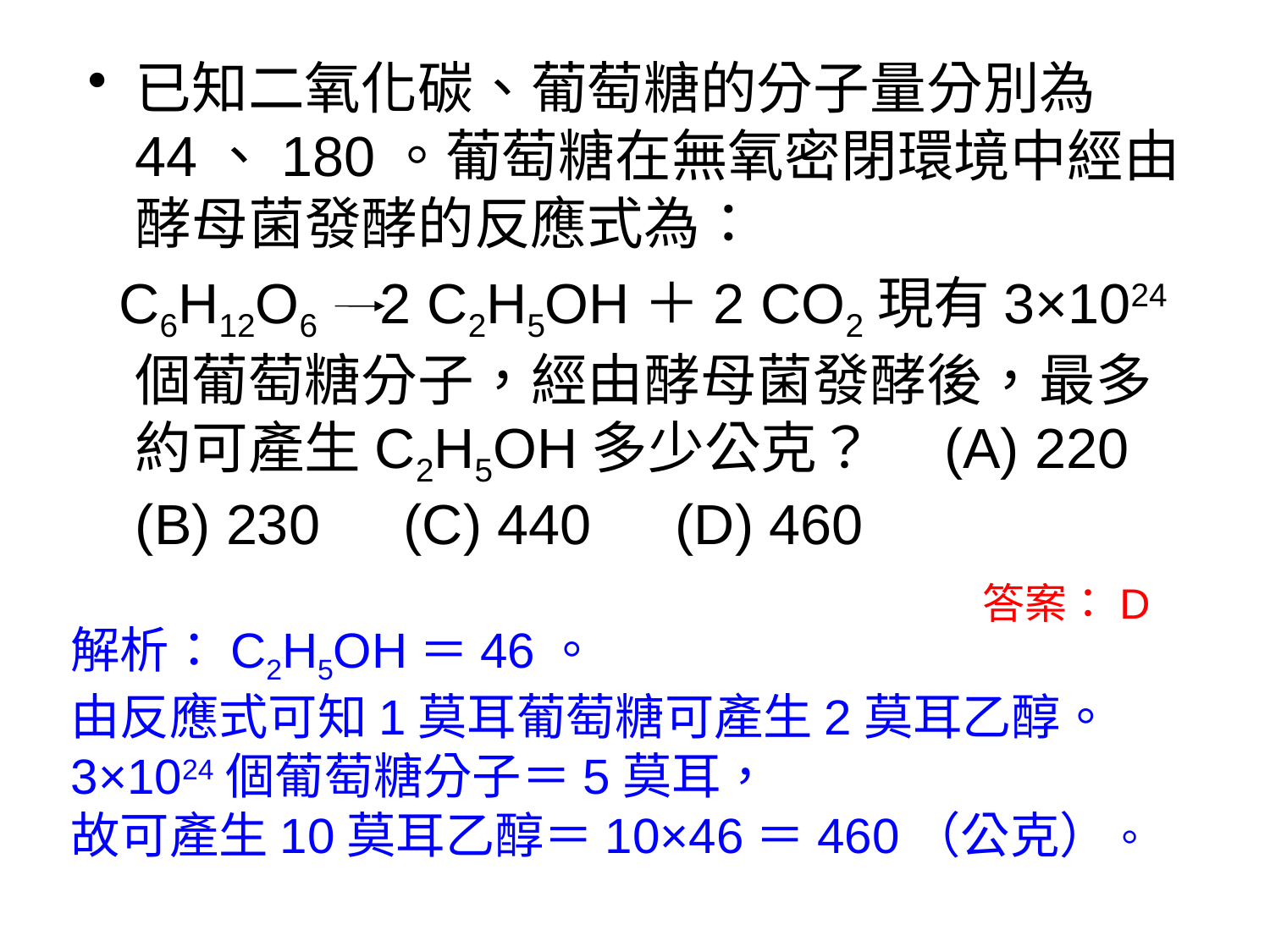

已知二氧化碳、葡萄糖的分子量分別為44、180。葡萄糖在無氧密閉環境中經由酵母菌發酵的反應式為：
  C6H12O6    2 C2H5OH＋2 CO2現有3×1024個葡萄糖分子，經由酵母菌發酵後，最多約可產生C2H5OH多少公克？　(A) 220　(B) 230　(C) 440　(D) 460

答案：D
解析：C2H5OH＝46。
由反應式可知1莫耳葡萄糖可產生2莫耳乙醇。
3×1024個葡萄糖分子＝5莫耳，
故可產生10莫耳乙醇＝10×46＝460（公克）。